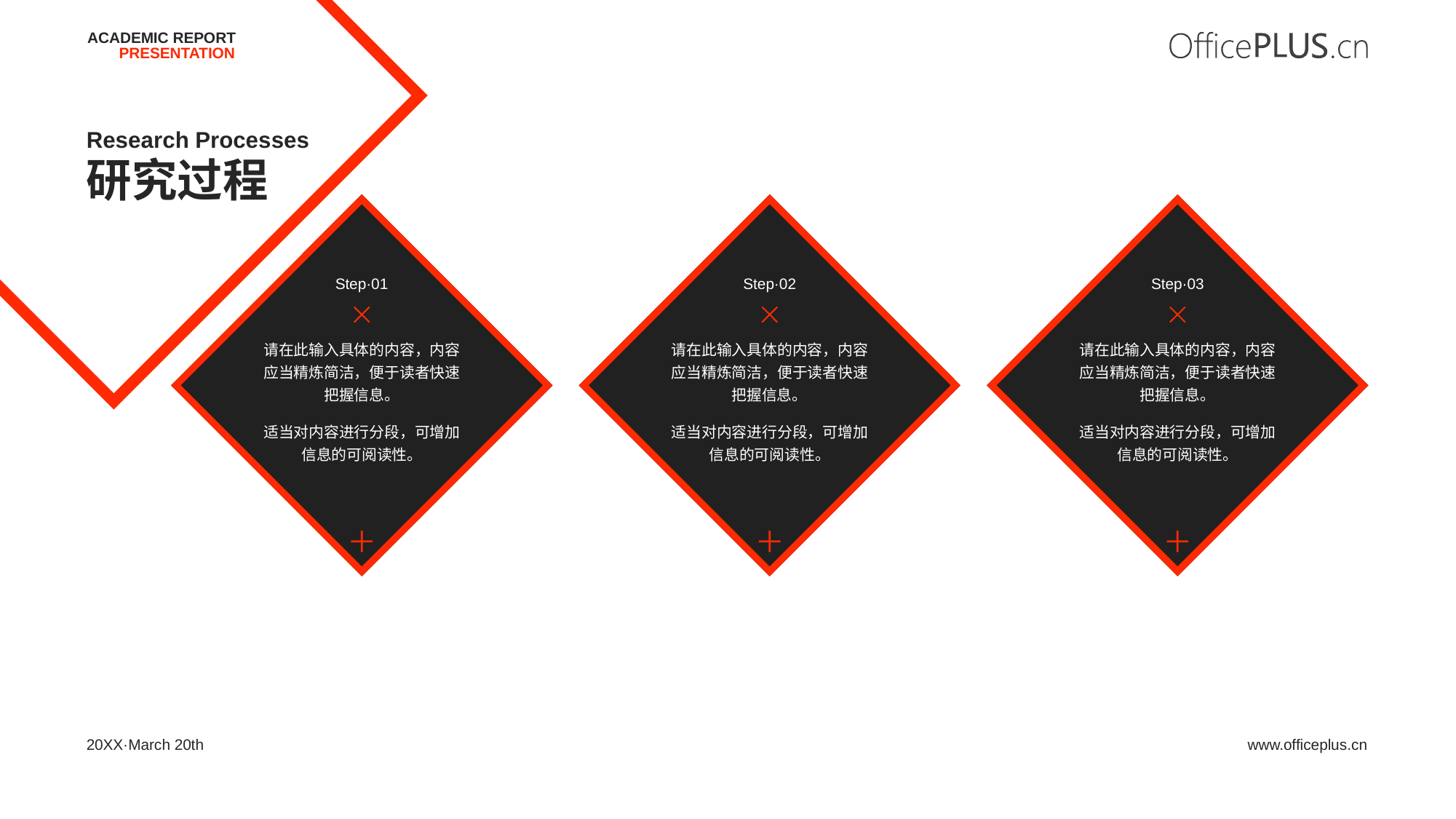

Research Processes
研究过程

Step·01
Step·02
Step·03

请在此输入具体的内容，内容应当精炼简洁，便于读者快速把握信息。
请在此输入具体的内容，内容应当精炼简洁，便于读者快速把握信息。
请在此输入具体的内容，内容应当精炼简洁，便于读者快速把握信息。
适当对内容进行分段，可增加信息的可阅读性。
适当对内容进行分段，可增加信息的可阅读性。
适当对内容进行分段，可增加信息的可阅读性。

20XX·March 20th